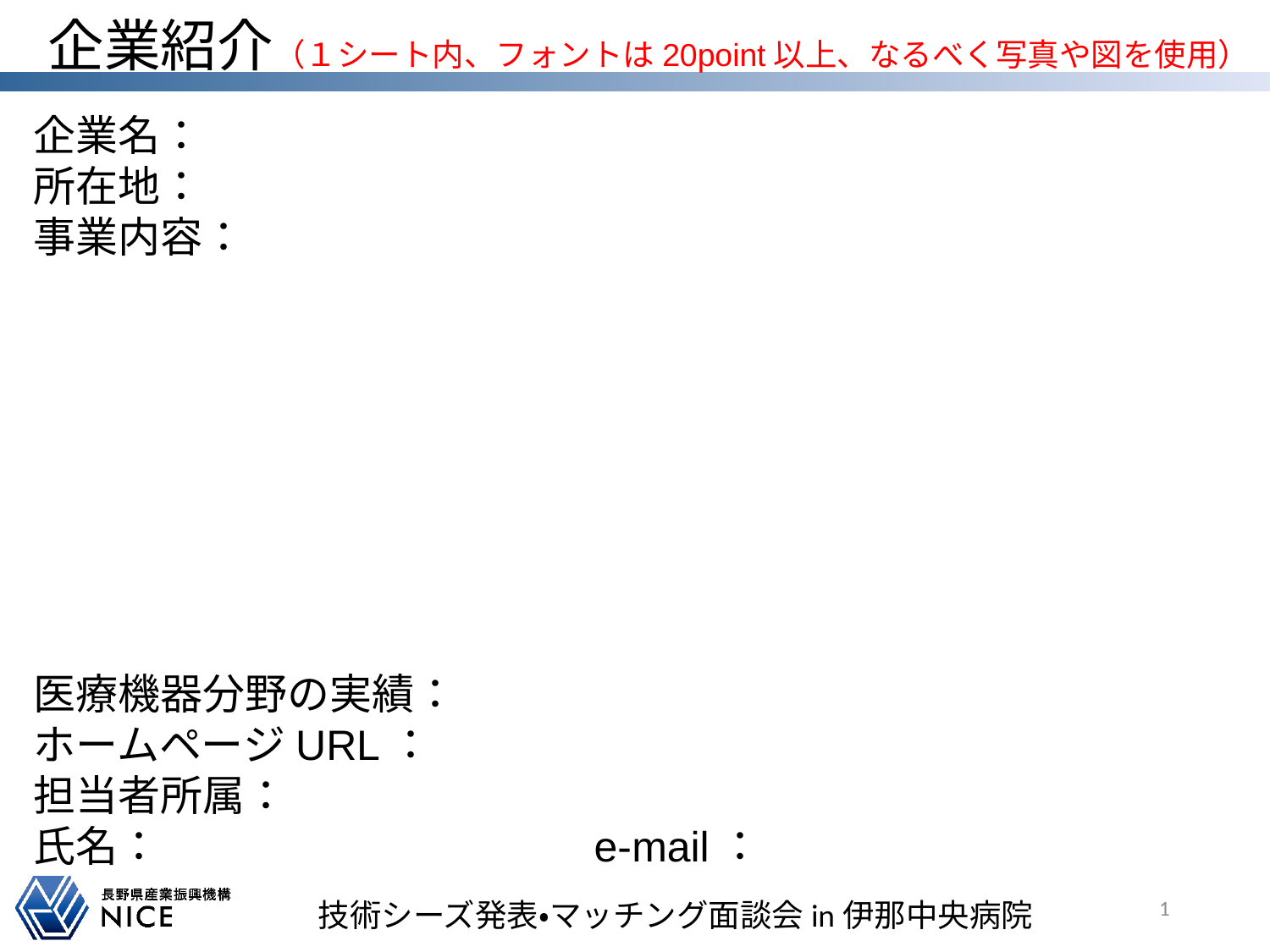

企業紹介（１シート内、フォントは20point以上、なるべく写真や図を使用）
企業名：
所在地：
事業内容：

医療機器分野の実績：
ホームページURL：
担当者所属：
氏名：　　　　　　　　　　e-mail：

1